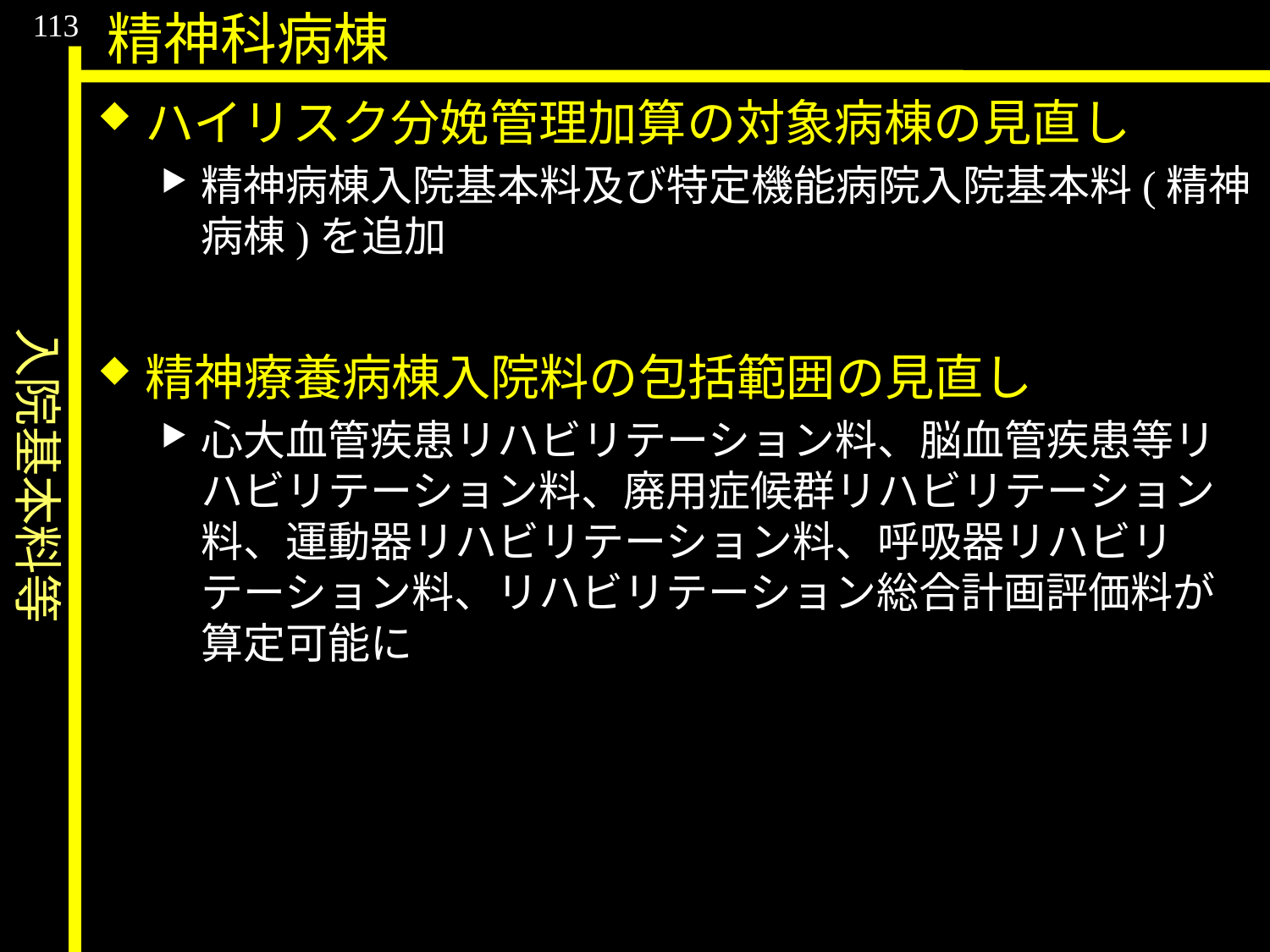

入院基本料等
113
精神科病棟

ハイリスク分娩管理加算の対象病棟の見直し
精神病棟入院基本料及び特定機能病院入院基本料(精神病棟)を追加

精神療養病棟入院料の包括範囲の見直し
心大血管疾患リハビリテーション料、脳血管疾患等リハビリテーション料、廃用症候群リハビリテーション料、運動器リハビリテーション料、呼吸器リハビリテーション料、リハビリテーション総合計画評価料が算定可能に